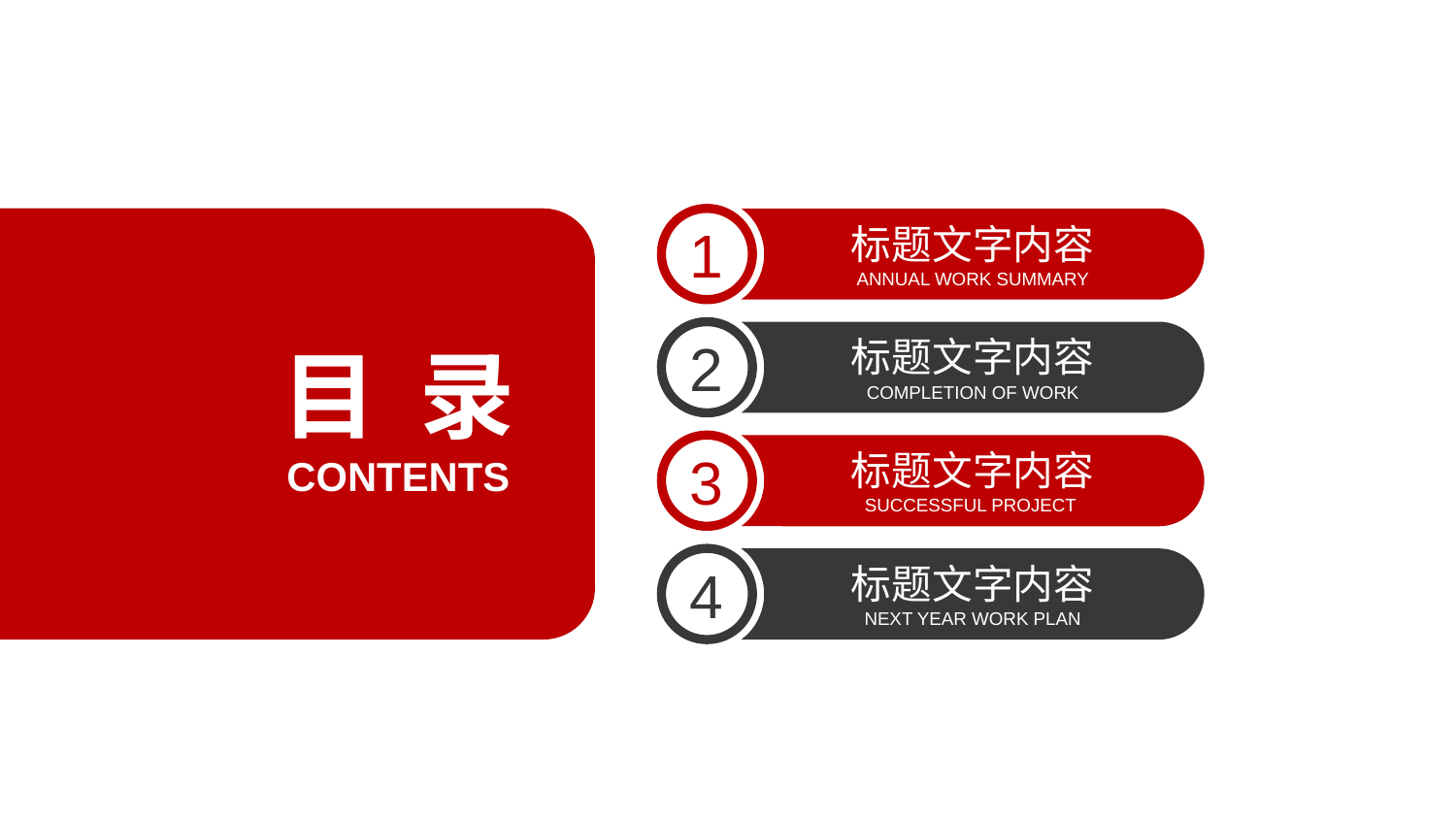

1
标题文字内容
ANNUAL WORK SUMMARY
2
标题文字内容
COMPLETION OF WORK
目  录
3
标题文字内容
SUCCESSFUL PROJECT
CONTENTS
4
标题文字内容
NEXT YEAR WORK PLAN